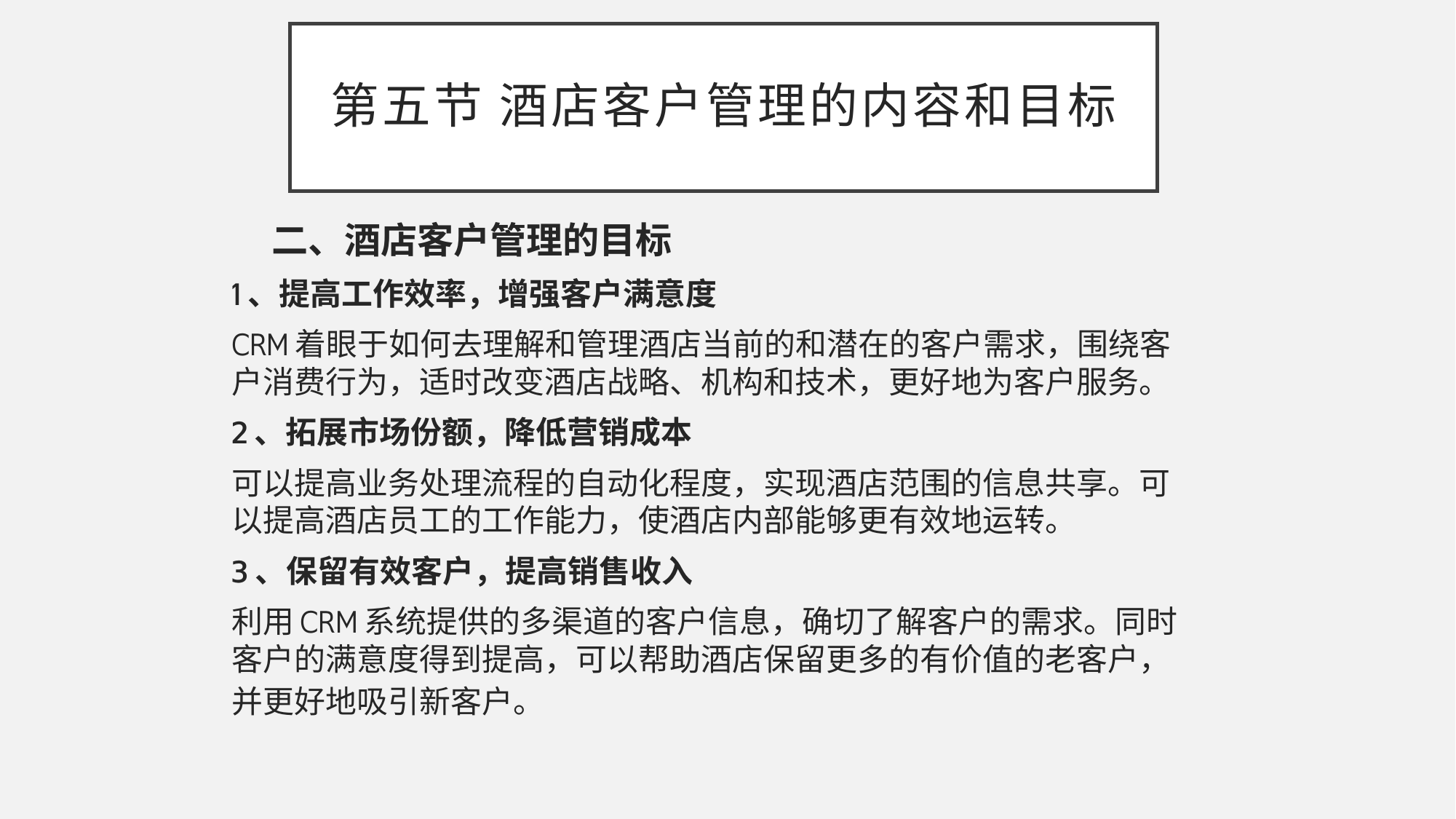

# 第五节 酒店客户管理的内容和目标
    二、酒店客户管理的目标
1、提高工作效率，增强客户满意度
CRM着眼于如何去理解和管理酒店当前的和潜在的客户需求，围绕客户消费行为，适时改变酒店战略、机构和技术，更好地为客户服务。
2、拓展市场份额，降低营销成本
可以提高业务处理流程的自动化程度，实现酒店范围的信息共享。可以提高酒店员工的工作能力，使酒店内部能够更有效地运转。
3、保留有效客户，提高销售收入
利用CRM系统提供的多渠道的客户信息，确切了解客户的需求。同时客户的满意度得到提高，可以帮助酒店保留更多的有价值的老客户，并更好地吸引新客户。